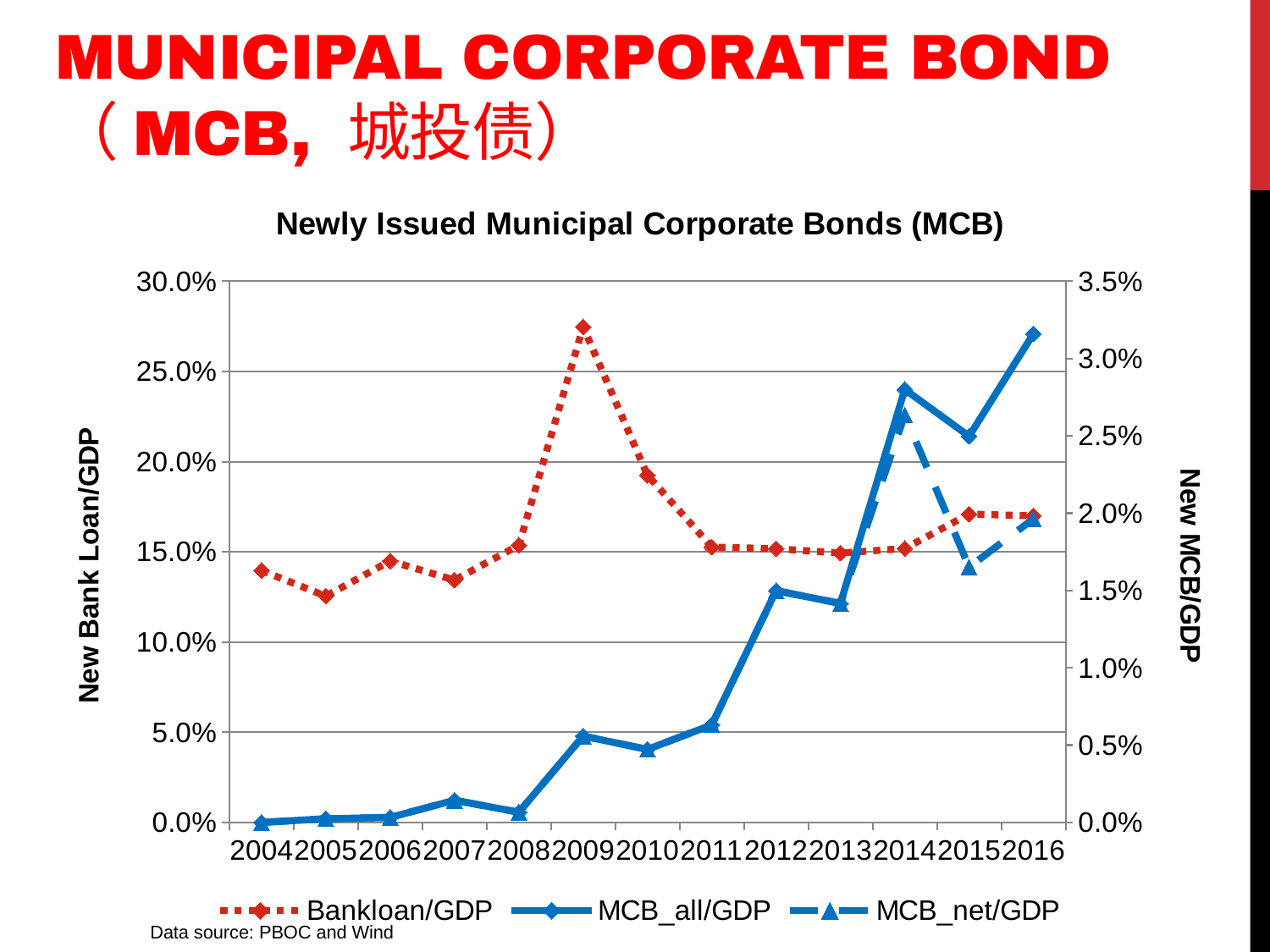

# Municipal corporate Bond（MCB, 城投债）

### Chart: Newly Issued Municipal Corporate Bonds (MCB)

| Category | Bankloan/GDP | MCB_all/GDP | MCB_net/GDP |
|---|---|---|---|
| 2004 | 0.13964392036094864 | 0.0 | 0.0 |
| 2005 | 0.12545450565853206 | 0.00024023203211208266 | 0.00024023203211208266 |
| 2006 | 0.14491531795924598 | 0.0003235530683995744 | 0.0003235530683995744 |
| 2007 | 0.13432887186320808 | 0.001436911871748862 | 0.001436911871748862 |
| 2008 | 0.1536701662360668 | 0.0006603748487945029 | 0.0006603748487945029 |
| 2009 | 0.2747210249529193 | 0.00558694906116453 | 0.00558694906116453 |
| 2010 | 0.19247982533000607 | 0.004724834957629017 | 0.004724834957629017 |
| 2011 | 0.15266688820737193 | 0.006311048872615321 | 0.006311048872615321 |
| 2012 | 0.1517486065961788 | 0.01498628525703068 | 0.01498628525703068 |
| 2013 | 0.1493504180803717 | 0.014162417991668633 | 0.014162417991668633 |
| 2014 | 0.1518694854140074 | 0.02800482628180641 | 0.026354293806892824 |
| 2015 | 0.17096859837842412 | 0.02498081708985771 | 0.016515537427827034 |
| 2016 | 0.16999768319179842 | 0.03160380375828219 | 0.019635285472698754 |
Data source: PBOC and Wind